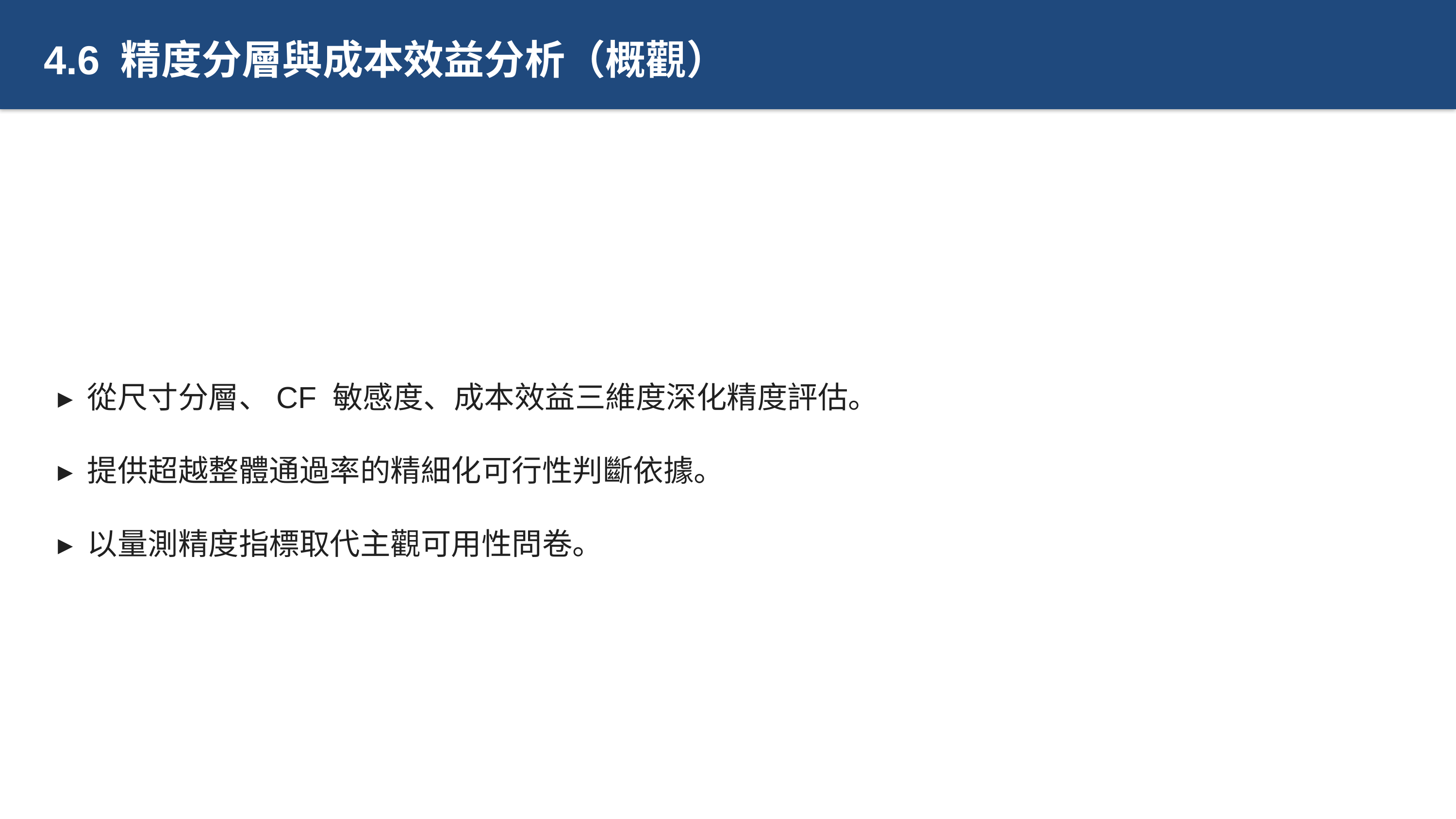

4.6 精度分層與成本效益分析（概觀）
▸ 從尺寸分層、CF 敏感度、成本效益三維度深化精度評估。
▸ 提供超越整體通過率的精細化可行性判斷依據。
▸ 以量測精度指標取代主觀可用性問卷。